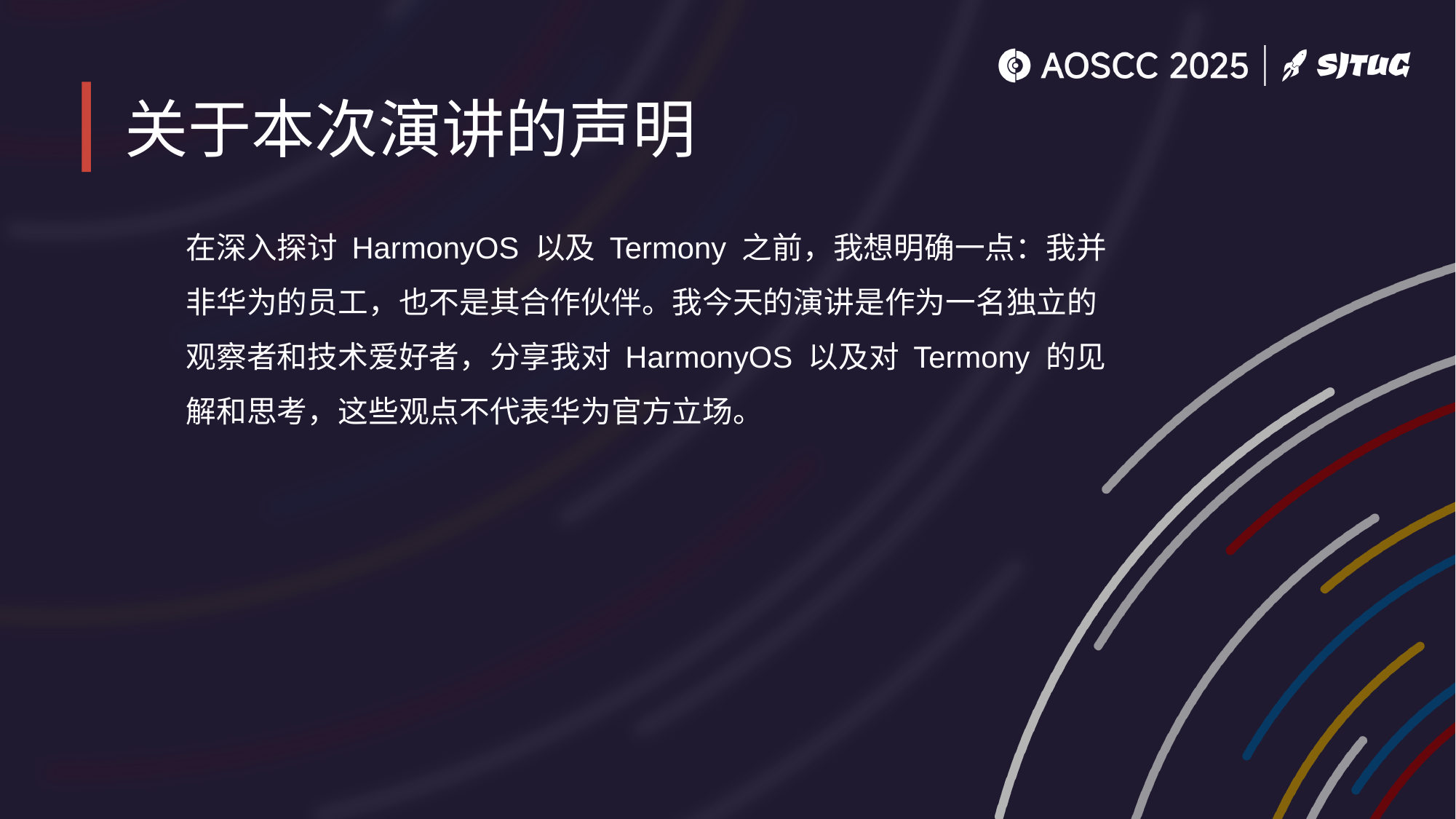

# 关于本次演讲的声明
在深入探讨 HarmonyOS 以及 Termony 之前，我想明确一点：我并非华为的员工，也不是其合作伙伴。我今天的演讲是作为一名独立的观察者和技术爱好者，分享我对 HarmonyOS 以及对 Termony 的见解和思考，这些观点不代表华为官方立场。